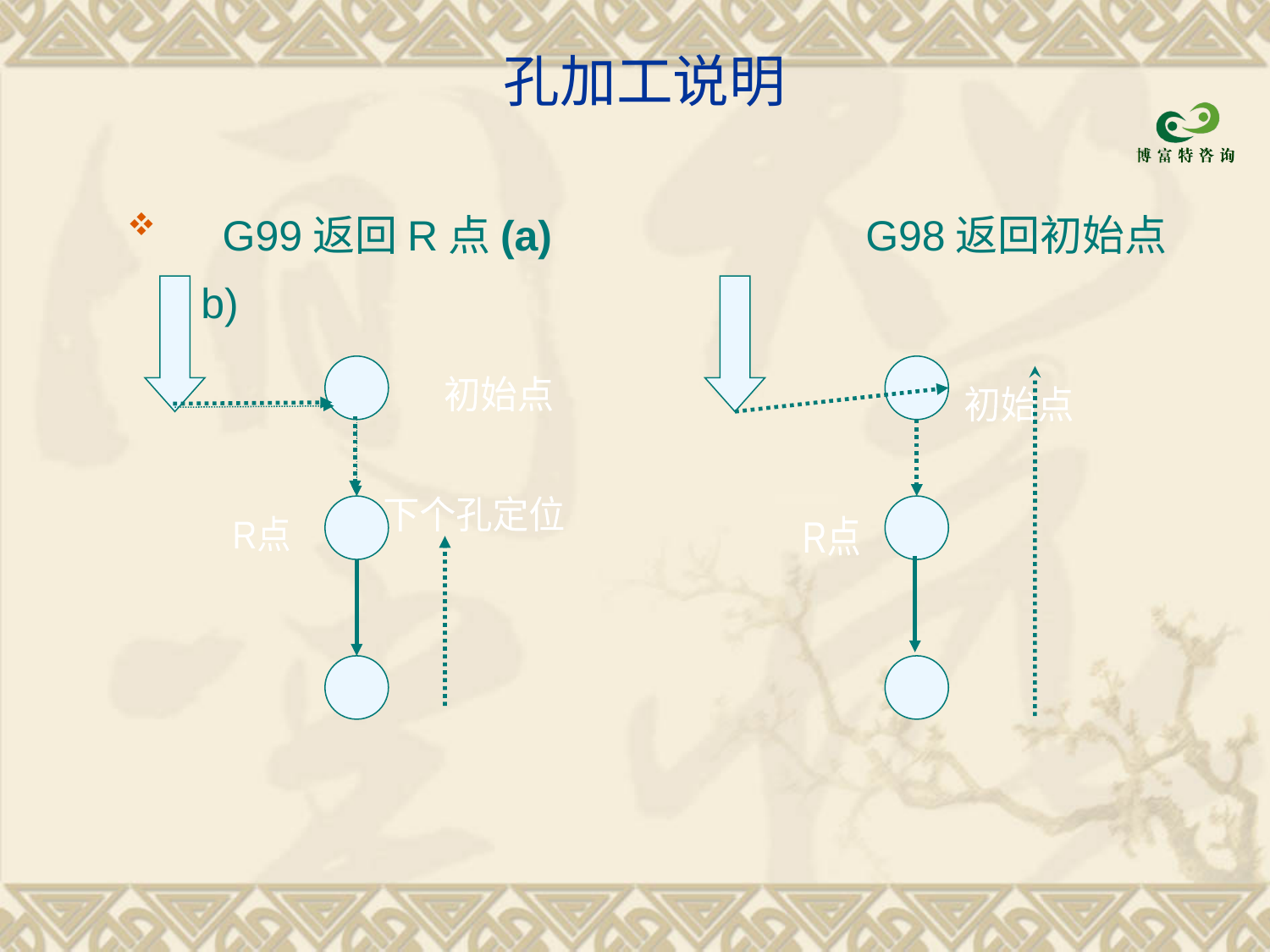

# 孔加工说明

    G99返回R点(a)                    G98返回初始点( b)

初始点
初始点

下个孔定位

R点
R点